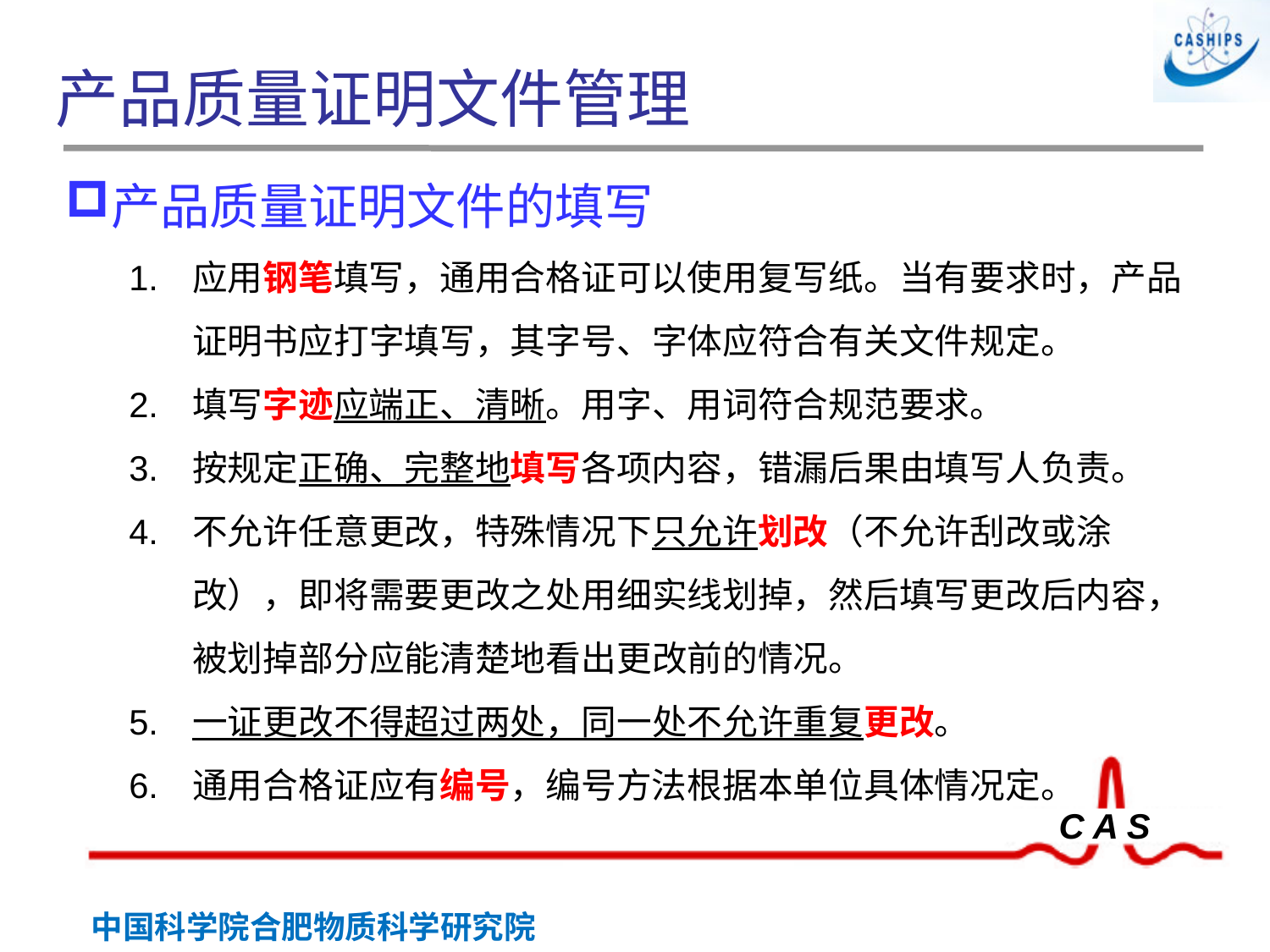

# 产品质量证明文件管理
产品质量证明文件的填写
应用钢笔填写，通用合格证可以使用复写纸。当有要求时，产品证明书应打字填写，其字号、字体应符合有关文件规定。
填写字迹应端正、清晰。用字、用词符合规范要求。
按规定正确、完整地填写各项内容，错漏后果由填写人负责。
不允许任意更改，特殊情况下只允许划改（不允许刮改或涂改），即将需要更改之处用细实线划掉，然后填写更改后内容，被划掉部分应能清楚地看出更改前的情况。
一证更改不得超过两处，同一处不允许重复更改。
通用合格证应有编号，编号方法根据本单位具体情况定。
  胶印章
钢印章
封印章